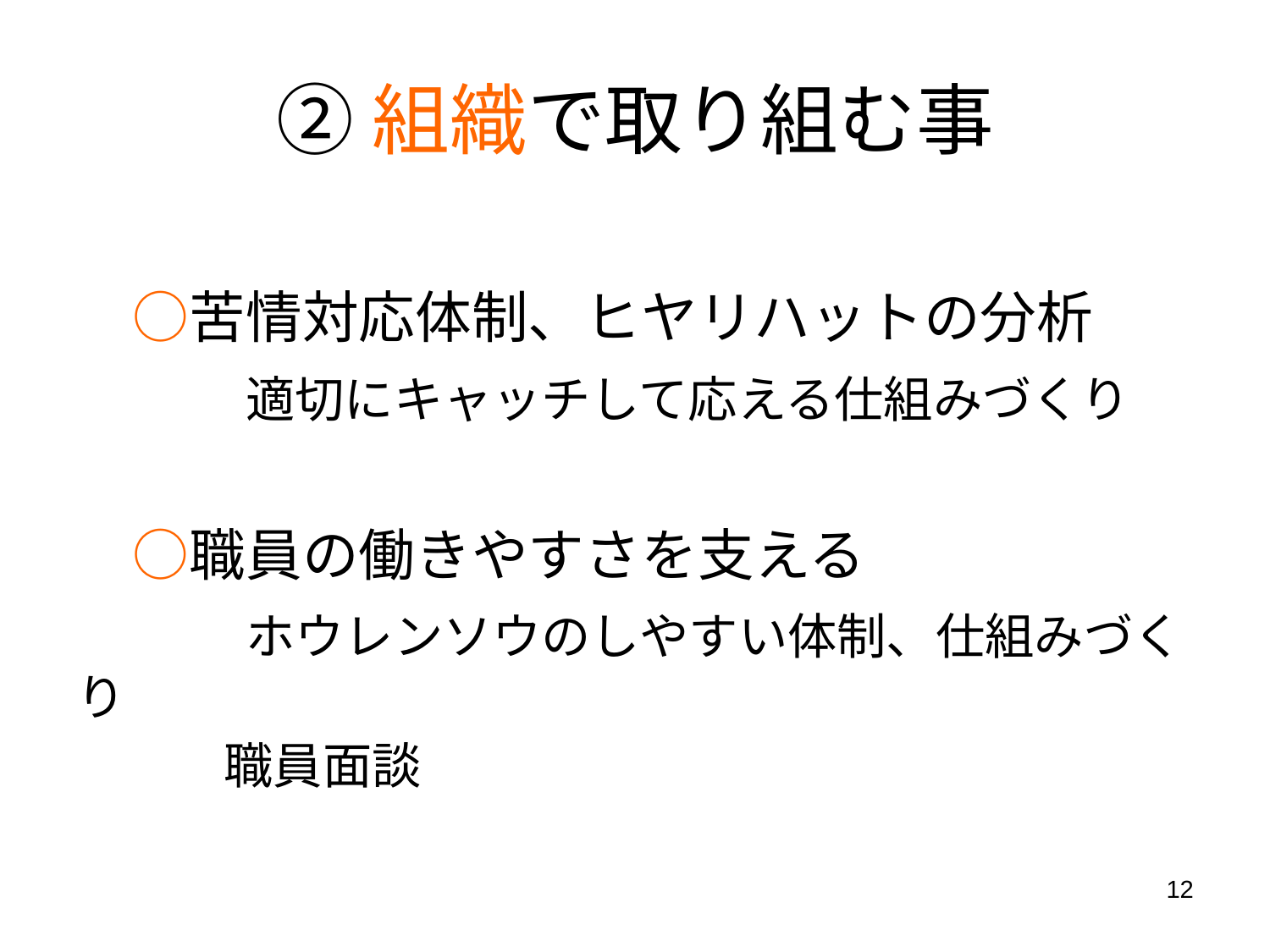

# ②組織で取り組む事

　○苦情対応体制、ヒヤリハットの分析
　　　適切にキャッチして応える仕組みづくり

　○職員の働きやすさを支える
　　　ホウレンソウのしやすい体制、仕組みづくり
　　　職員面談

12